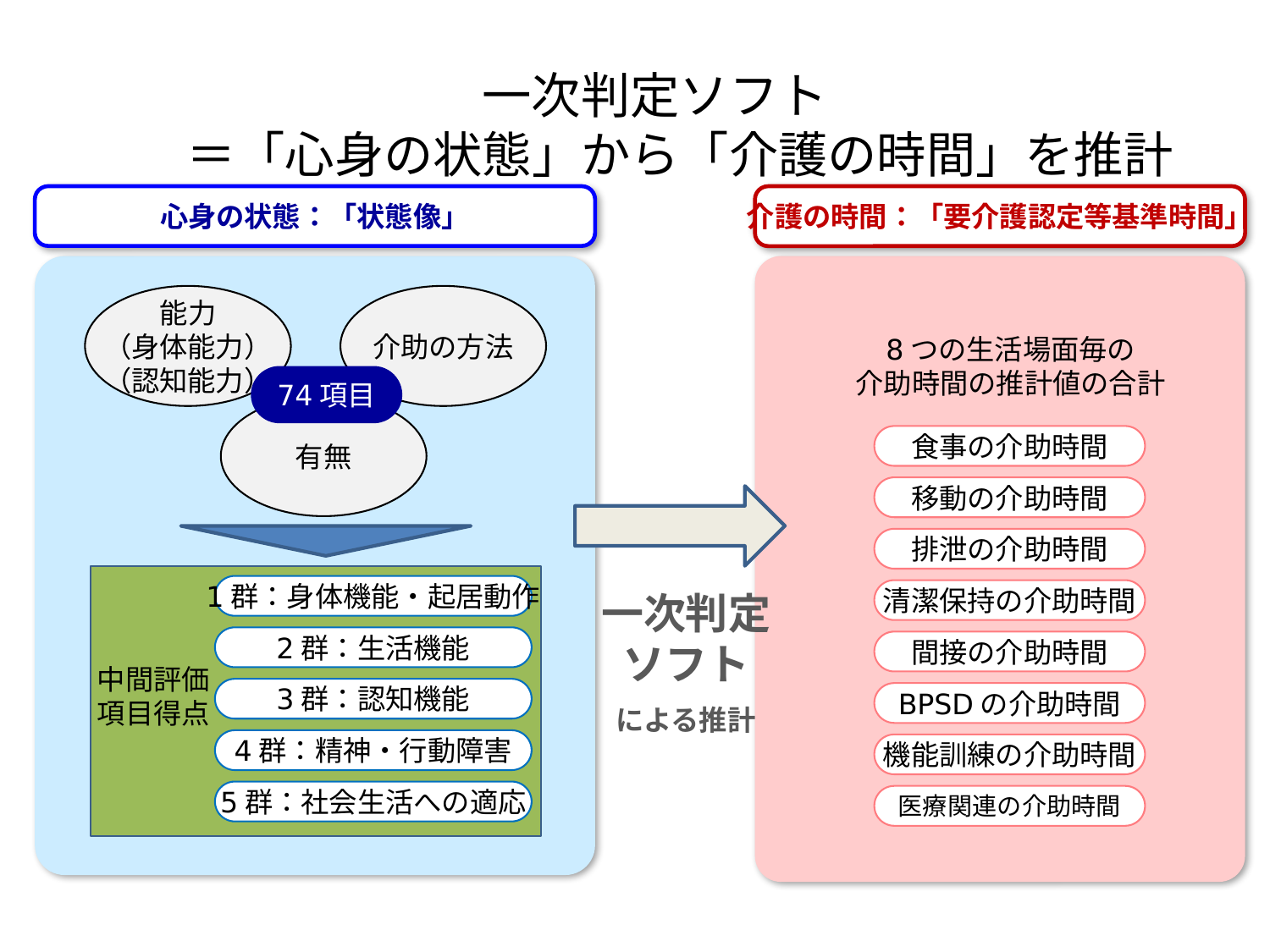

# 一次判定ソフト 　＝「心身の状態」から「介護の時間」を推計
心身の状態：「状態像」
介護の時間：「要介護認定等基準時間」

能力
（身体能力）
（認知能力）
介助の方法
8つの生活場面毎の
介助時間の推計値の合計
74項目
有無
食事の介助時間
移動の介助時間

排泄の介助時間

1群：身体機能・起居動作
清潔保持の介助時間
一次判定
ソフト
による推計
2群：生活機能
間接の介助時間
中間評価項目得点
3群：認知機能
BPSDの介助時間
4群：精神・行動障害
機能訓練の介助時間
5群：社会生活への適応
医療関連の介助時間